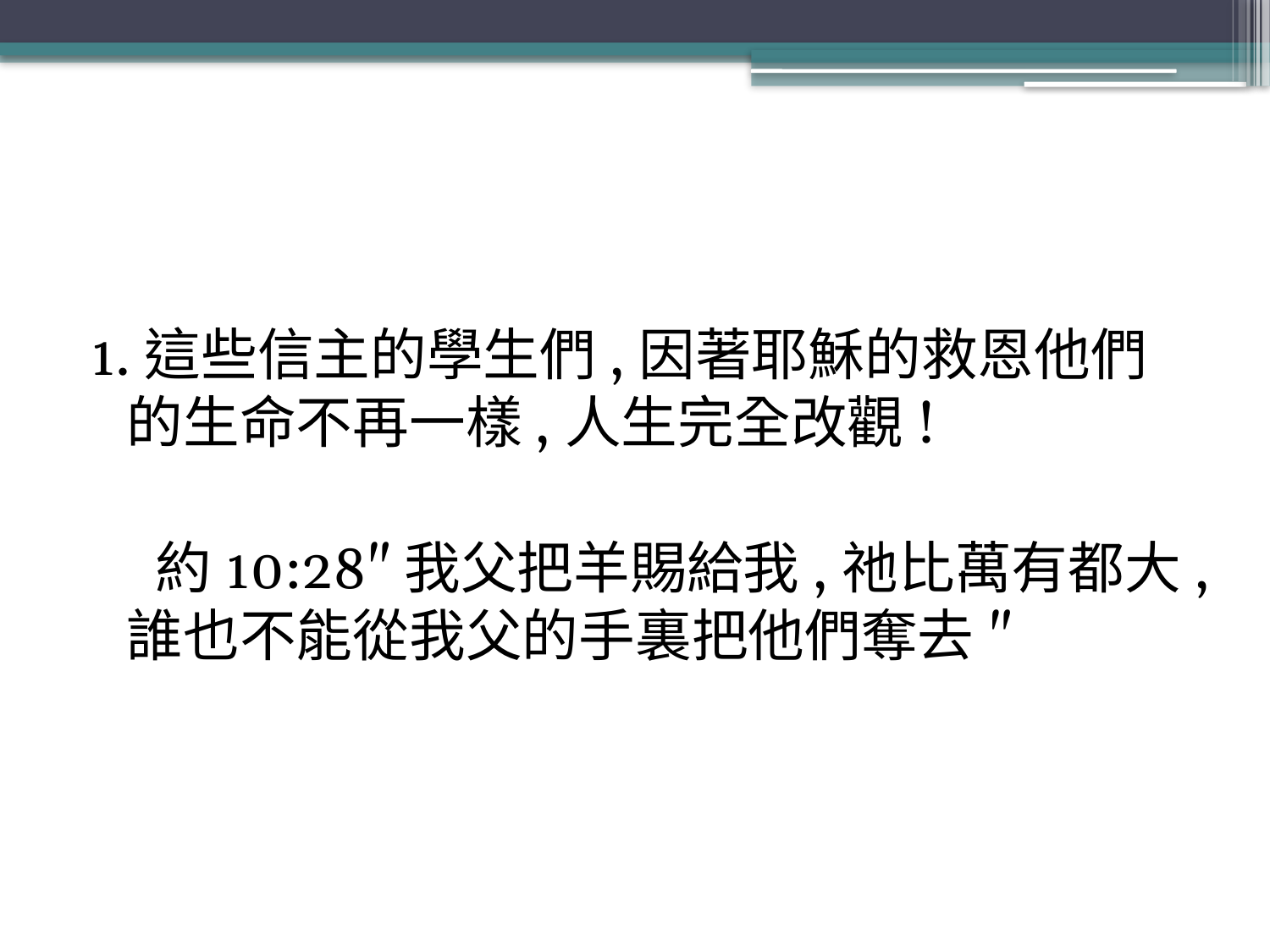

#
1.這些信主的學生們,因著耶穌的救恩他們的生命不再一樣,人生完全改觀!

    約10:28"我父把羊賜給我,祂比萬有都大,誰也不能從我父的手裏把他們奪去"